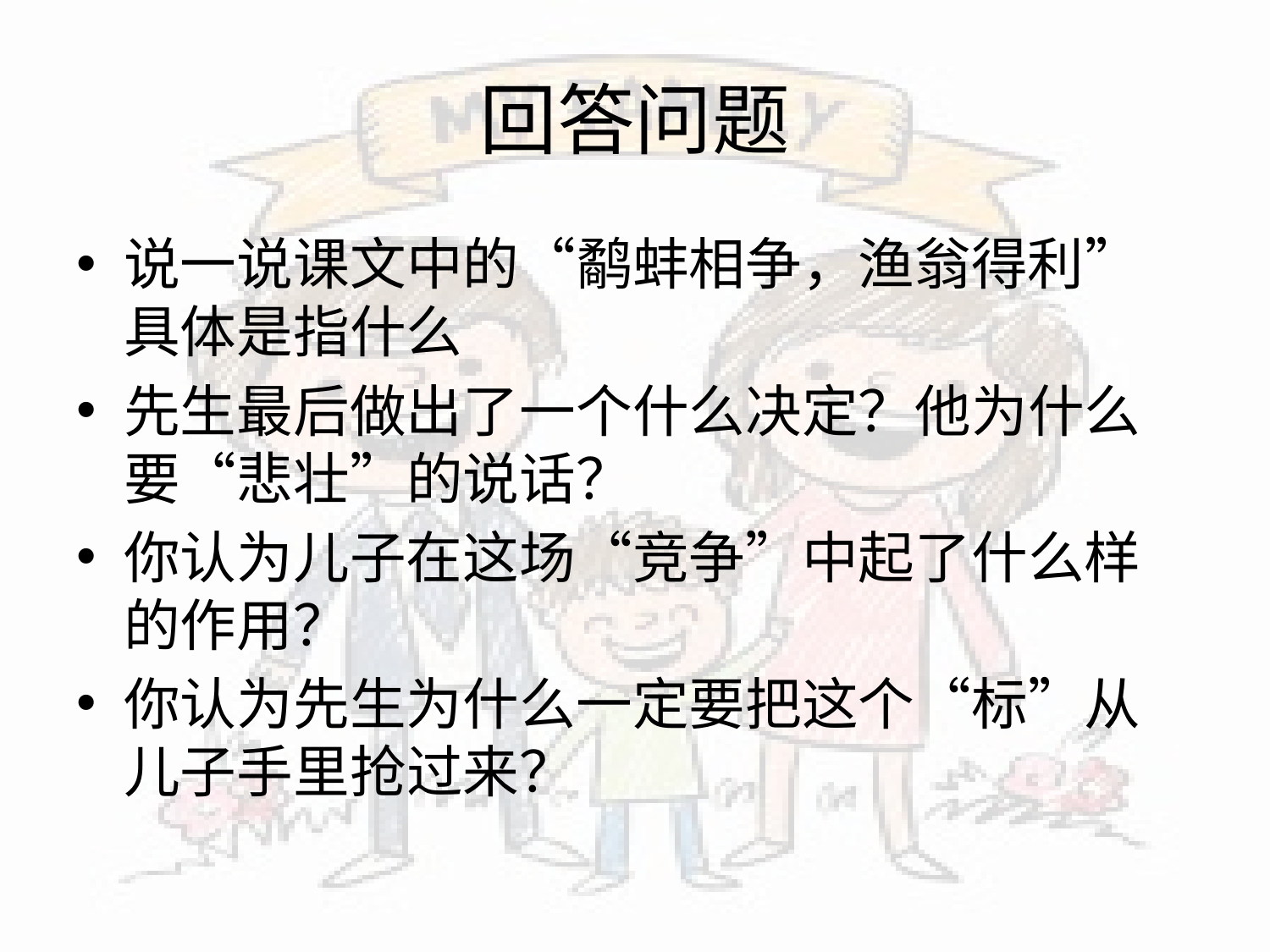

# 回答问题
说一说课文中的“鹬蚌相争，渔翁得利”具体是指什么
先生最后做出了一个什么决定？他为什么要“悲壮”的说话？
你认为儿子在这场“竞争”中起了什么样的作用？
你认为先生为什么一定要把这个“标”从儿子手里抢过来？